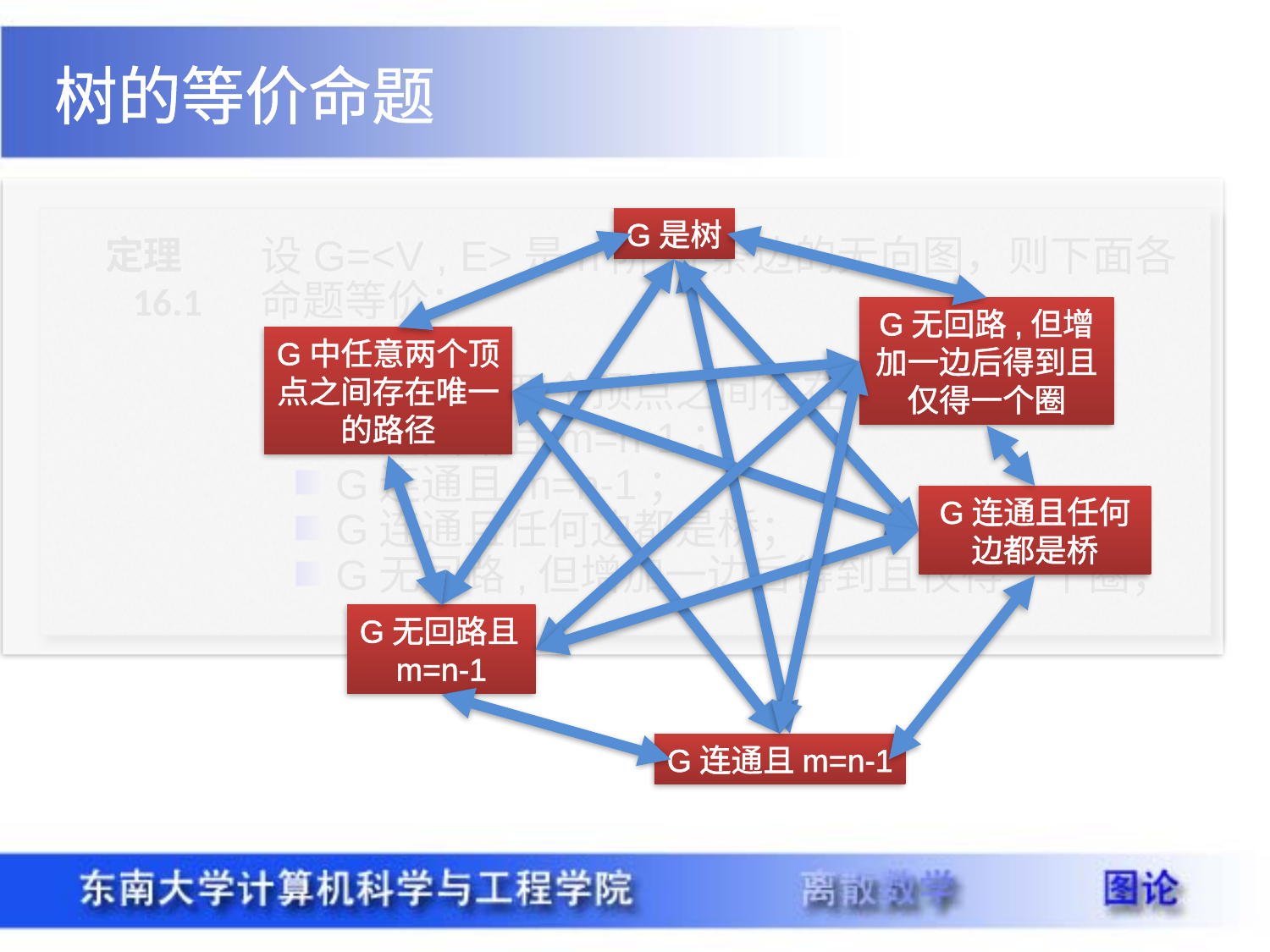

树的等价命题

G是树

定理 16.1
设G=<V , E>是n阶m条边的无向图，则下面各命题等价：
 G是树；
 G中任意两个顶点之间存在唯一的路径；
 G无回路且m=n-1；
 G连通且m=n-1；
 G连通且任何边都是桥；
 G无回路,但增加一边后得到且仅得一个圈；
G无回路,但增加一边后得到且仅得一个圈
G中任意两个顶点之间存在唯一的路径
G连通且任何边都是桥
G无回路且m=n-1
G连通且m=n-1